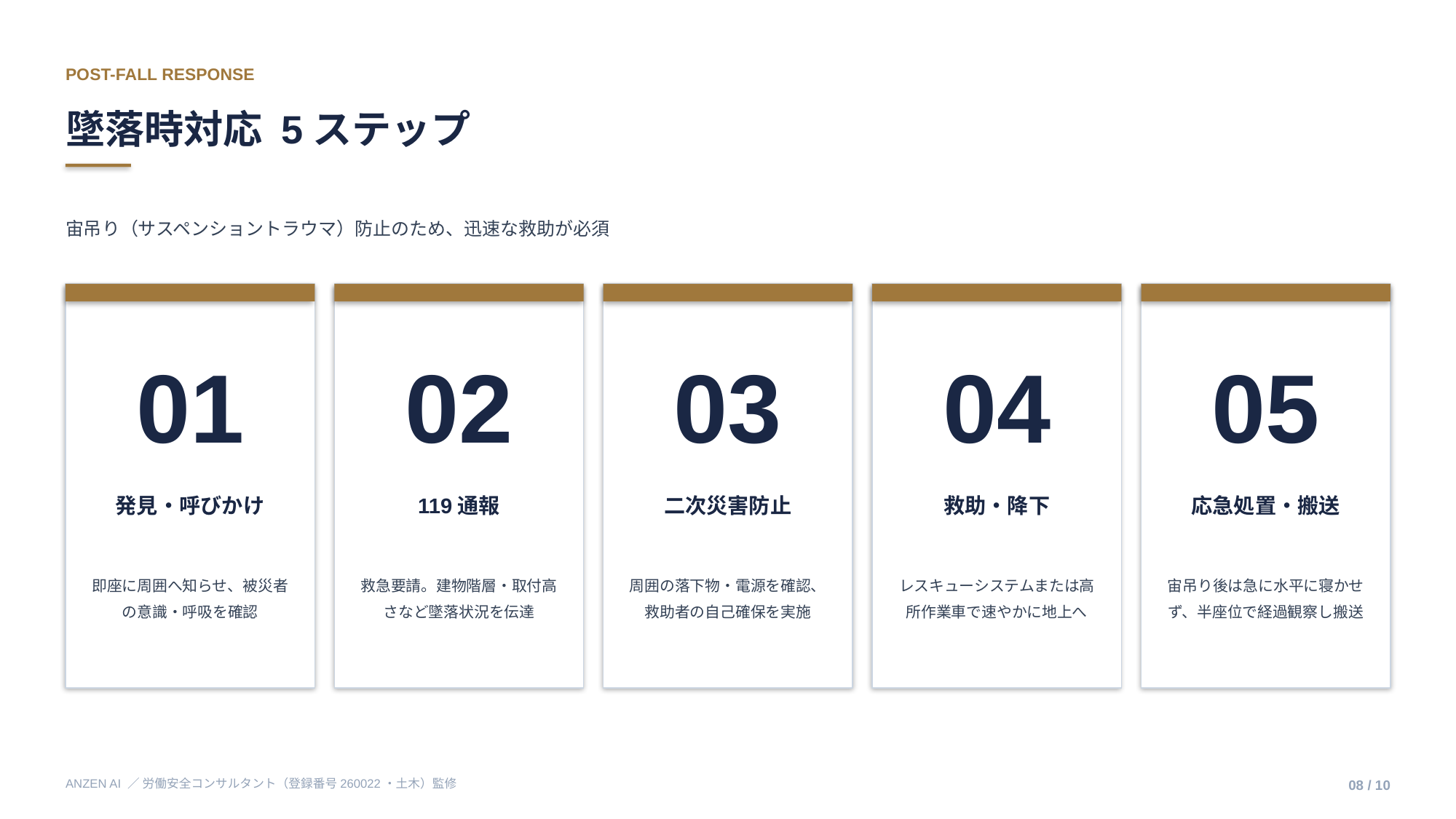

POST-FALL RESPONSE
墜落時対応 5ステップ

宙吊り（サスペンショントラウマ）防止のため、迅速な救助が必須

01
02
03
04
05
発見・呼びかけ
119通報
二次災害防止
救助・降下
応急処置・搬送
即座に周囲へ知らせ、被災者の意識・呼吸を確認
救急要請。建物階層・取付高さなど墜落状況を伝達
周囲の落下物・電源を確認、救助者の自己確保を実施
レスキューシステムまたは高所作業車で速やかに地上へ
宙吊り後は急に水平に寝かせず、半座位で経過観察し搬送
ANZEN AI ／ 労働安全コンサルタント（登録番号260022・土木）監修
08 / 10